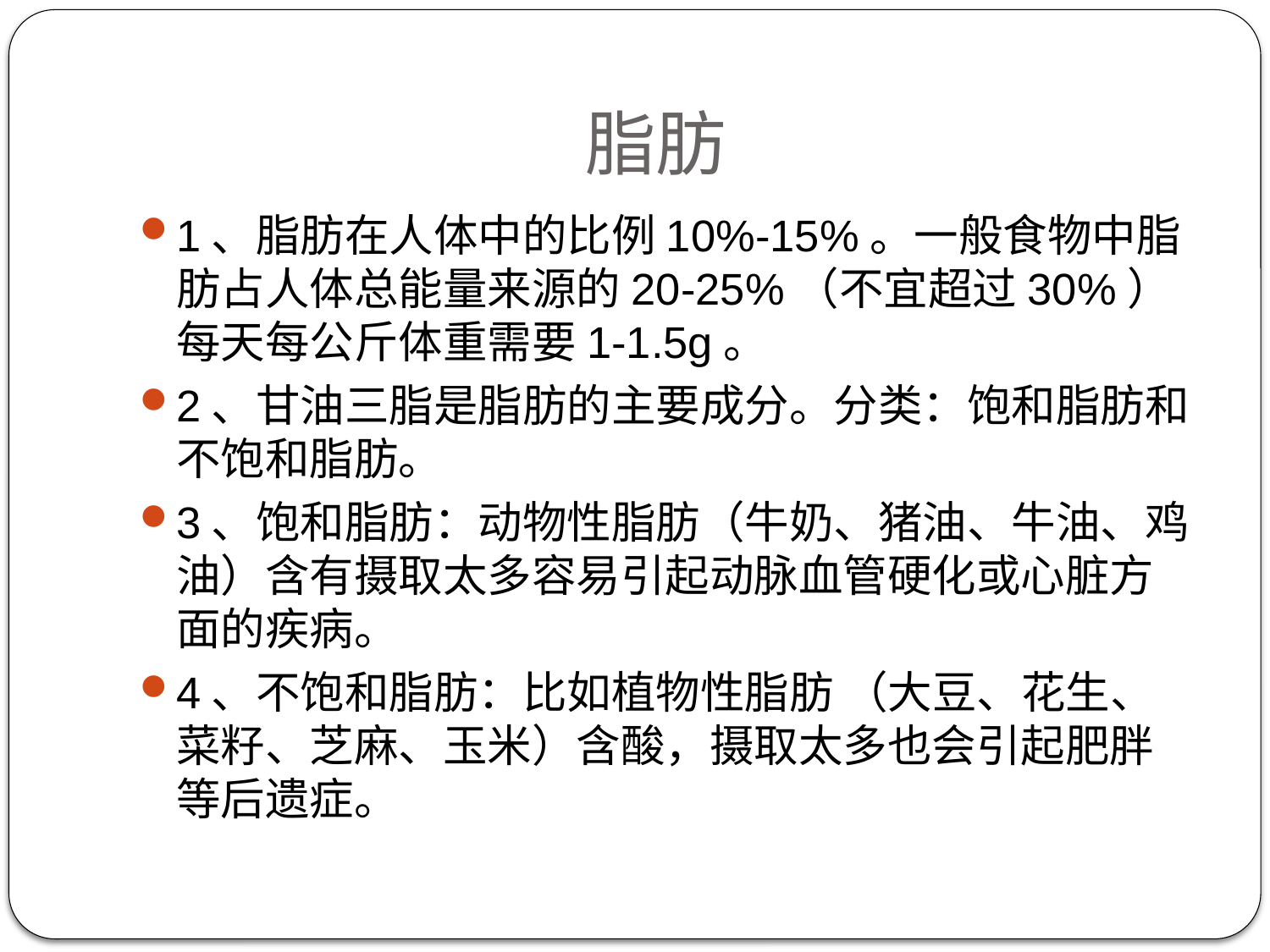

# 脂肪
1、脂肪在人体中的比例10%-15%。一般食物中脂肪占人体总能量来源的20-25%（不宜超过30%）每天每公斤体重需要1-1.5g。
2、甘油三脂是脂肪的主要成分。分类：饱和脂肪和不饱和脂肪。
3、饱和脂肪：动物性脂肪（牛奶、猪油、牛油、鸡油）含有摄取太多容易引起动脉血管硬化或心脏方面的疾病。
4、不饱和脂肪：比如植物性脂肪 （大豆、花生、菜籽、芝麻、玉米）含酸，摄取太多也会引起肥胖等后遗症。